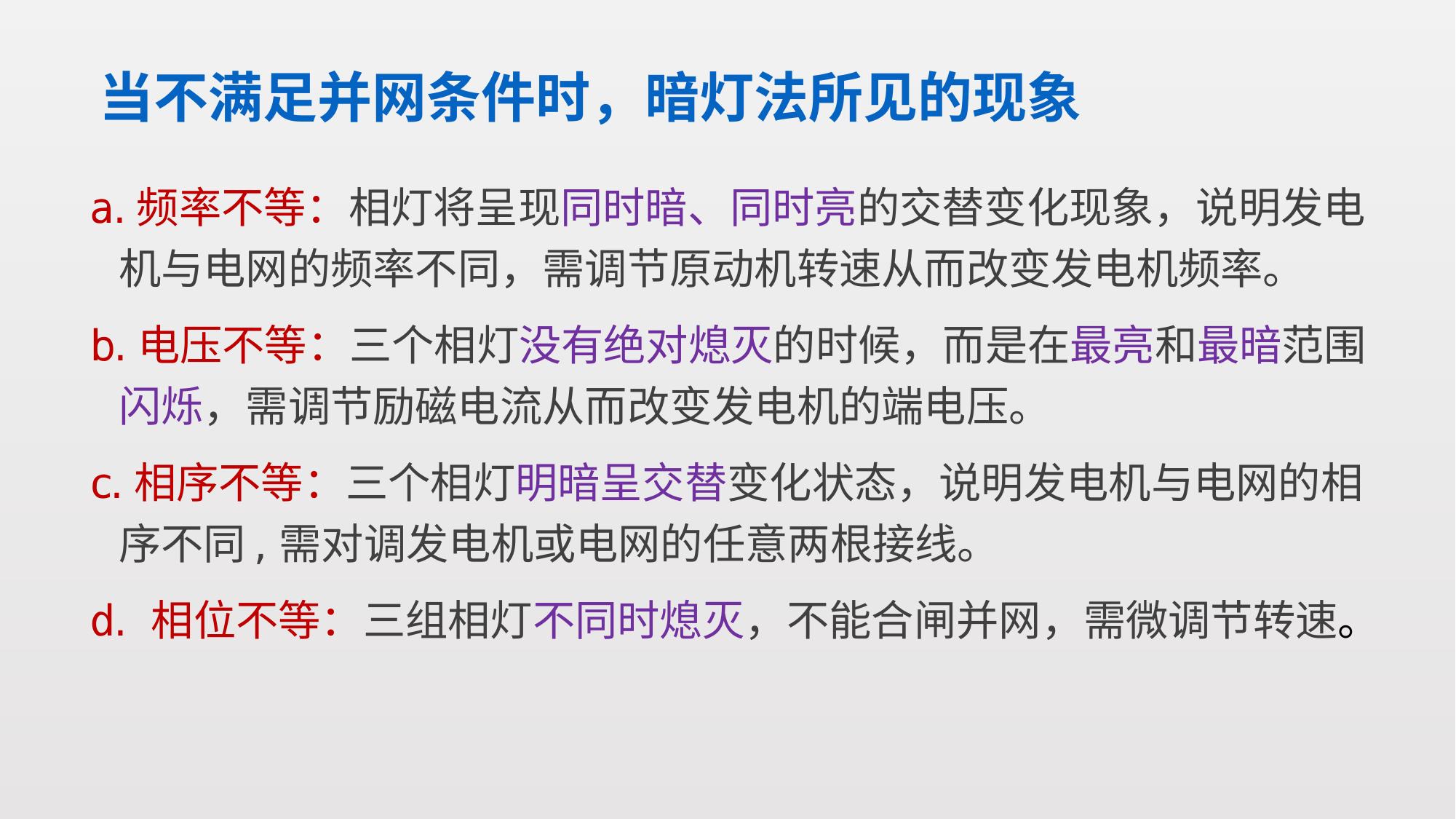

当不满足并网条件时，暗灯法所见的现象
a.频率不等：相灯将呈现同时暗、同时亮的交替变化现象，说明发电机与电网的频率不同，需调节原动机转速从而改变发电机频率。
b.电压不等：三个相灯没有绝对熄灭的时候，而是在最亮和最暗范围闪烁，需调节励磁电流从而改变发电机的端电压。
c.相序不等：三个相灯明暗呈交替变化状态，说明发电机与电网的相序不同,需对调发电机或电网的任意两根接线。
d. 相位不等：三组相灯不同时熄灭，不能合闸并网，需微调节转速。